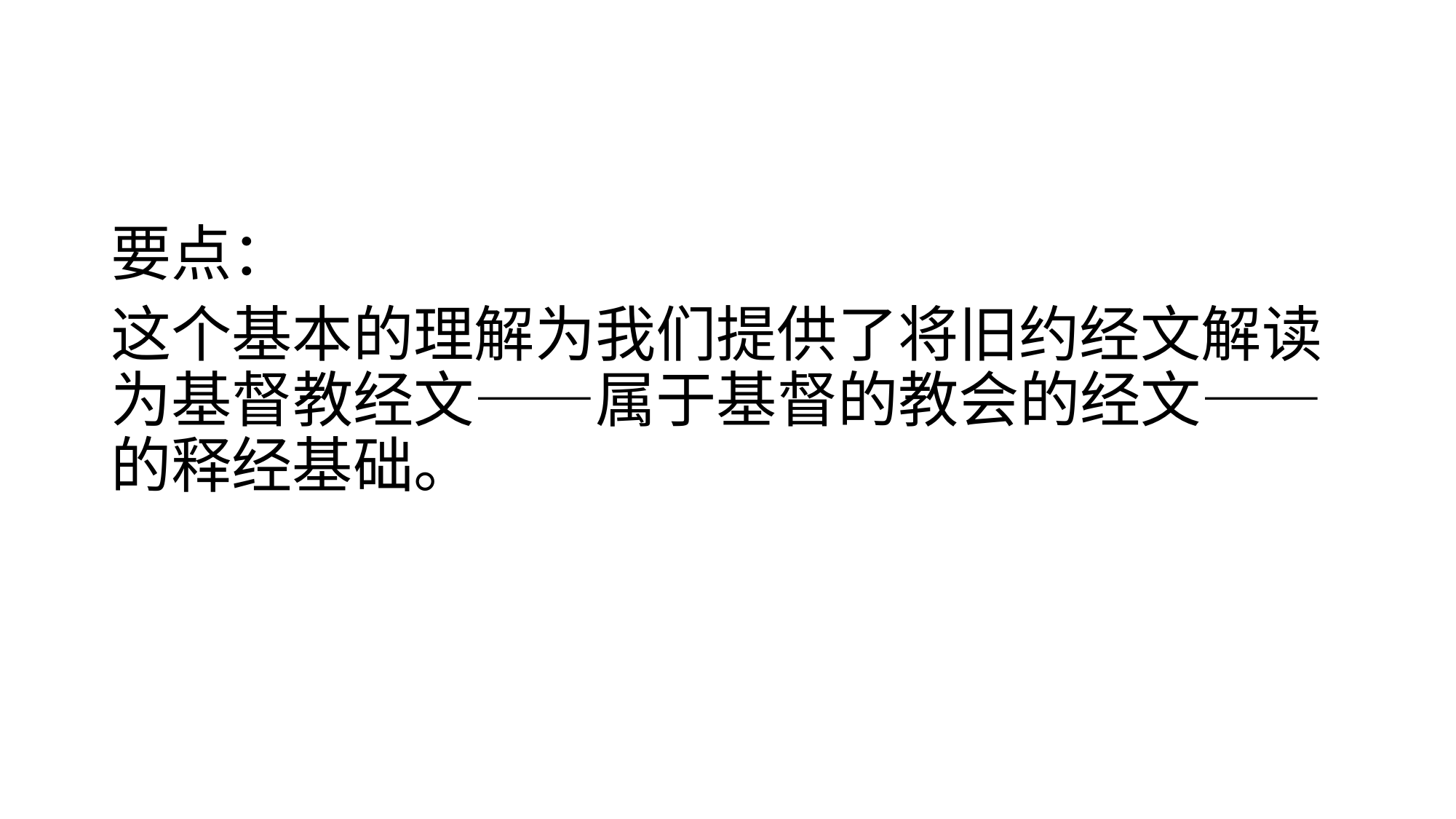

#
要点：
这个基本的理解为我们提供了将旧约经文解读为基督教经文——属于基督的教会的经文——的释经基础。